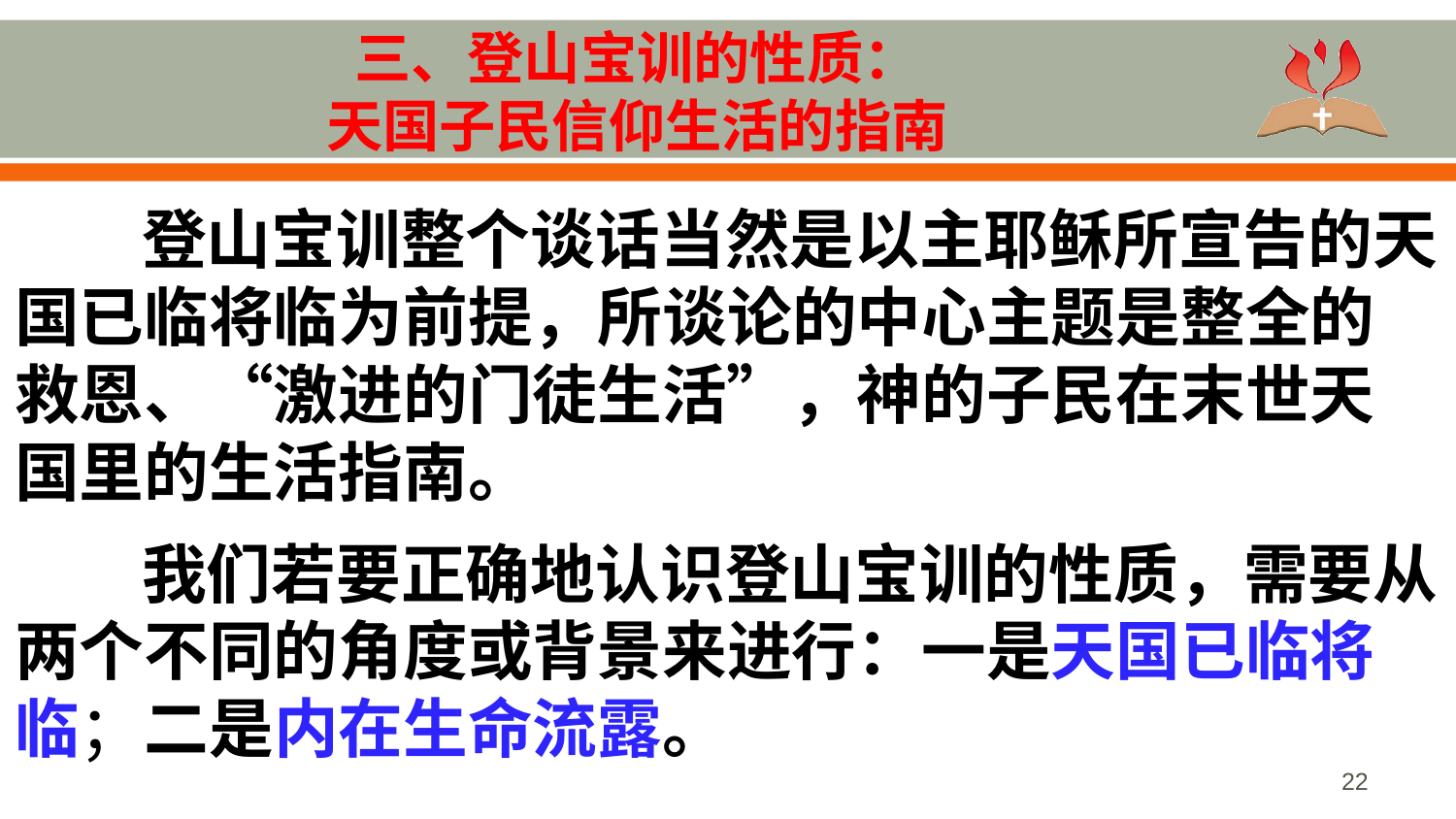

# 三、登山宝训的性质： 天国子民信仰生活的指南
登山宝训整个谈话当然是以主耶稣所宣告的天国已临将临为前提，所谈论的中心主题是整全的救恩、“激进的门徒生活”，神的子民在末世天国里的生活指南。
我们若要正确地认识登山宝训的性质，需要从两个不同的角度或背景来进行：一是天国已临将临；二是内在生命流露。

22